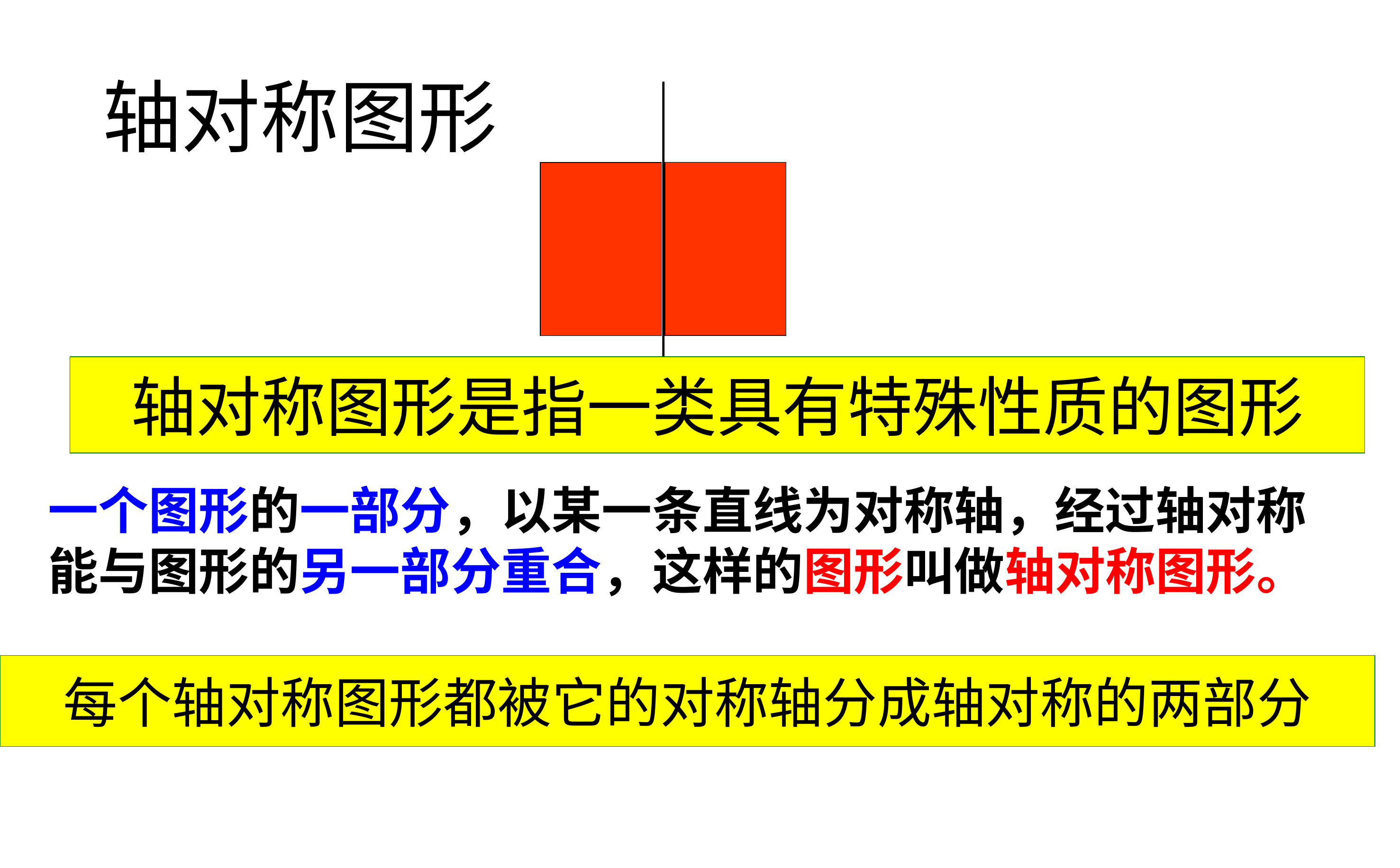

轴对称图形

m
轴对称图形是指一类具有特殊性质的图形
一个图形的一部分，以某一条直线为对称轴，经过轴对称能与图形的另一部分重合，这样的图形叫做轴对称图形。
每个轴对称图形都被它的对称轴分成轴对称的两部分